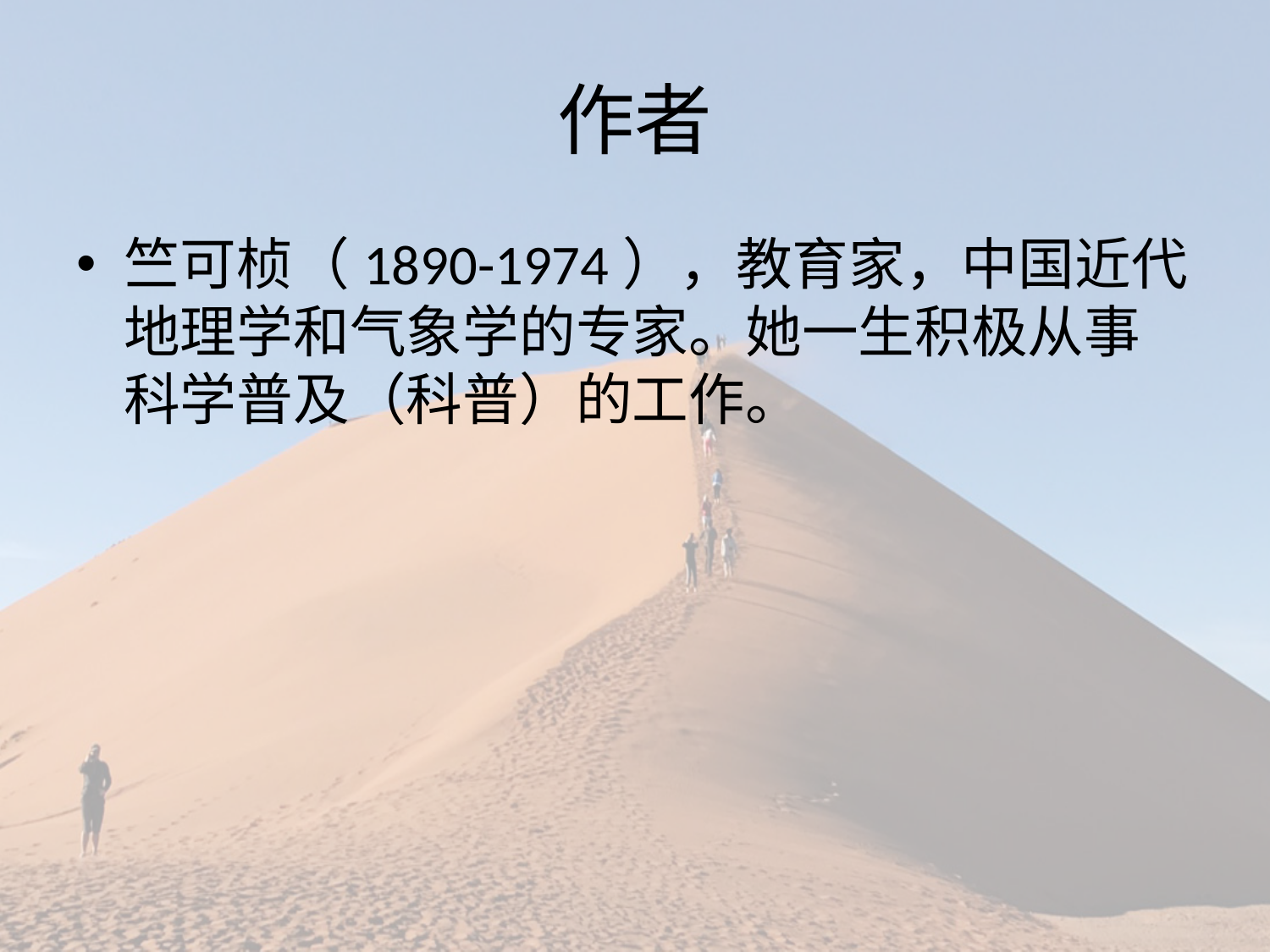

# 作者
竺可桢（1890-1974），教育家，中国近代地理学和气象学的专家。她一生积极从事科学普及（科普）的工作。